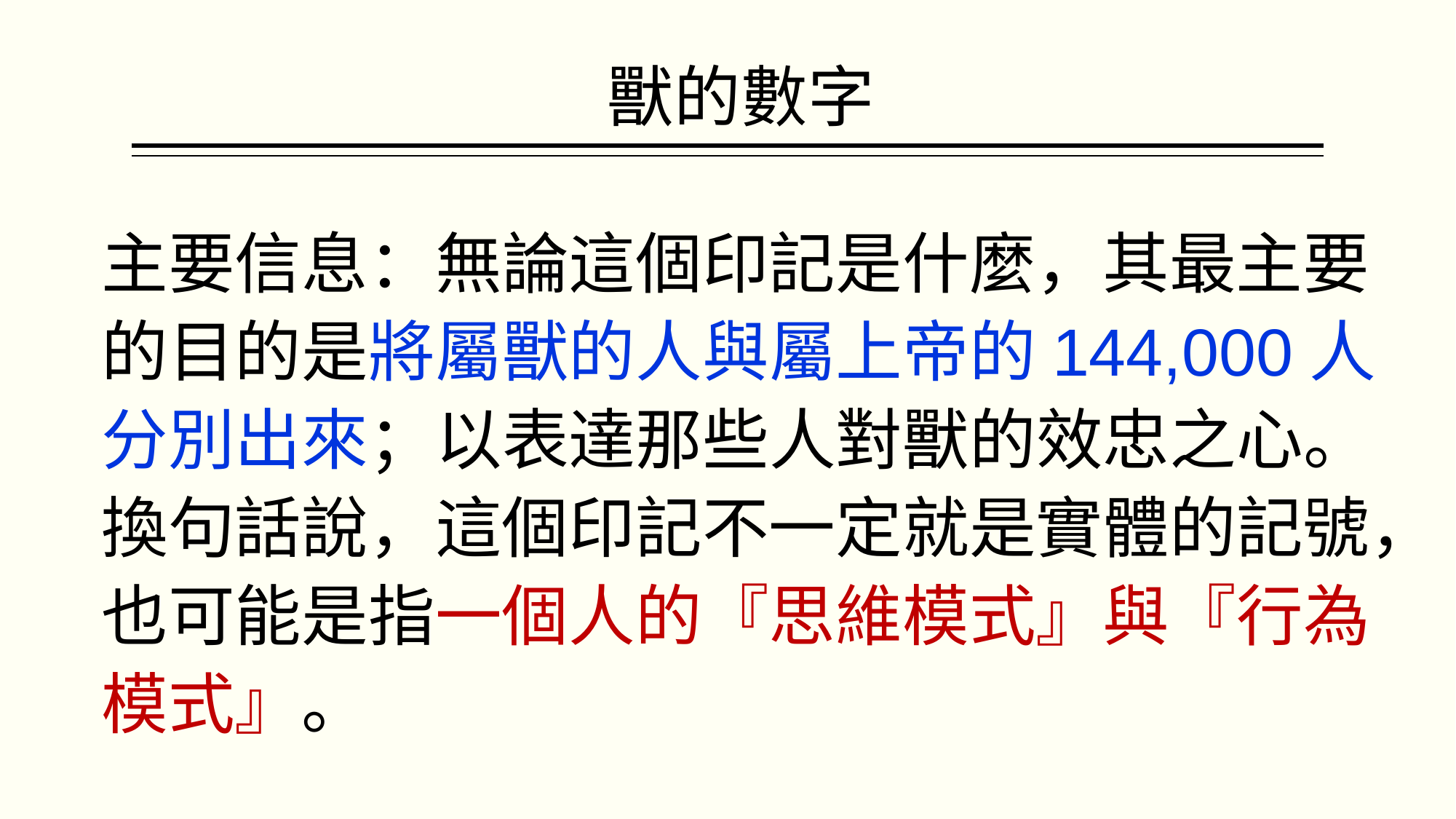

# 獸的數字
主要信息：無論這個印記是什麼，其最主要的目的是將屬獸的人與屬上帝的144,000人分別出來；以表達那些人對獸的效忠之心。換句話說，這個印記不一定就是實體的記號，也可能是指一個人的『思維模式』與『行為模式』。